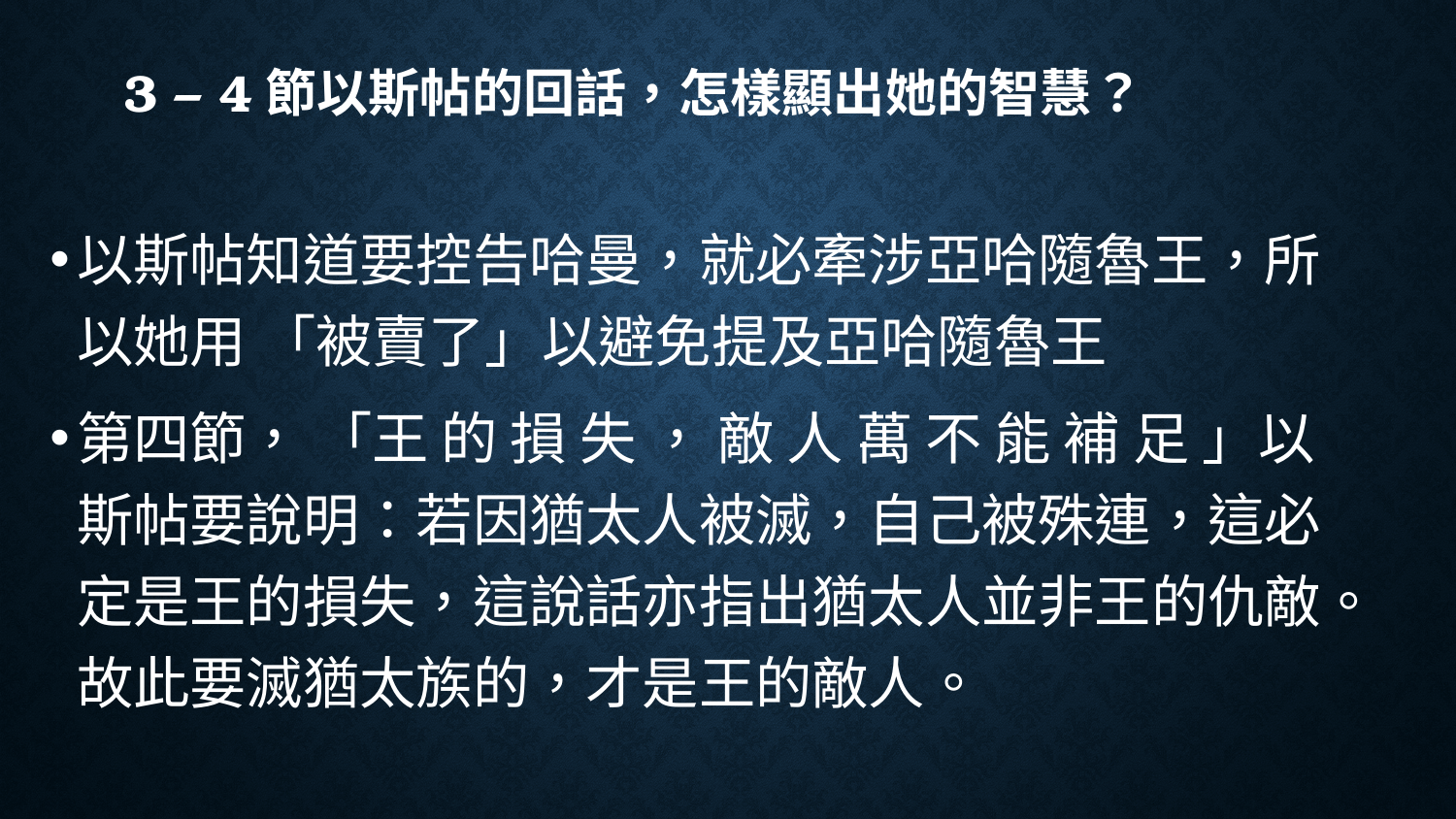

# 3 – 4節以斯帖的回話，怎樣顯出她的智慧？
以斯帖知道要控告哈曼，就必牽涉亞哈隨魯王，所以她用 「被賣了」以避免提及亞哈隨魯王
第四節， 「王 的 損 失 ， 敵 人 萬 不 能 補 足 」以斯帖要說明：若因猶太人被滅，自己被殊連，這必定是王的損失，這說話亦指出猶太人並非王的仇敵。故此要滅猶太族的，才是王的敵人。